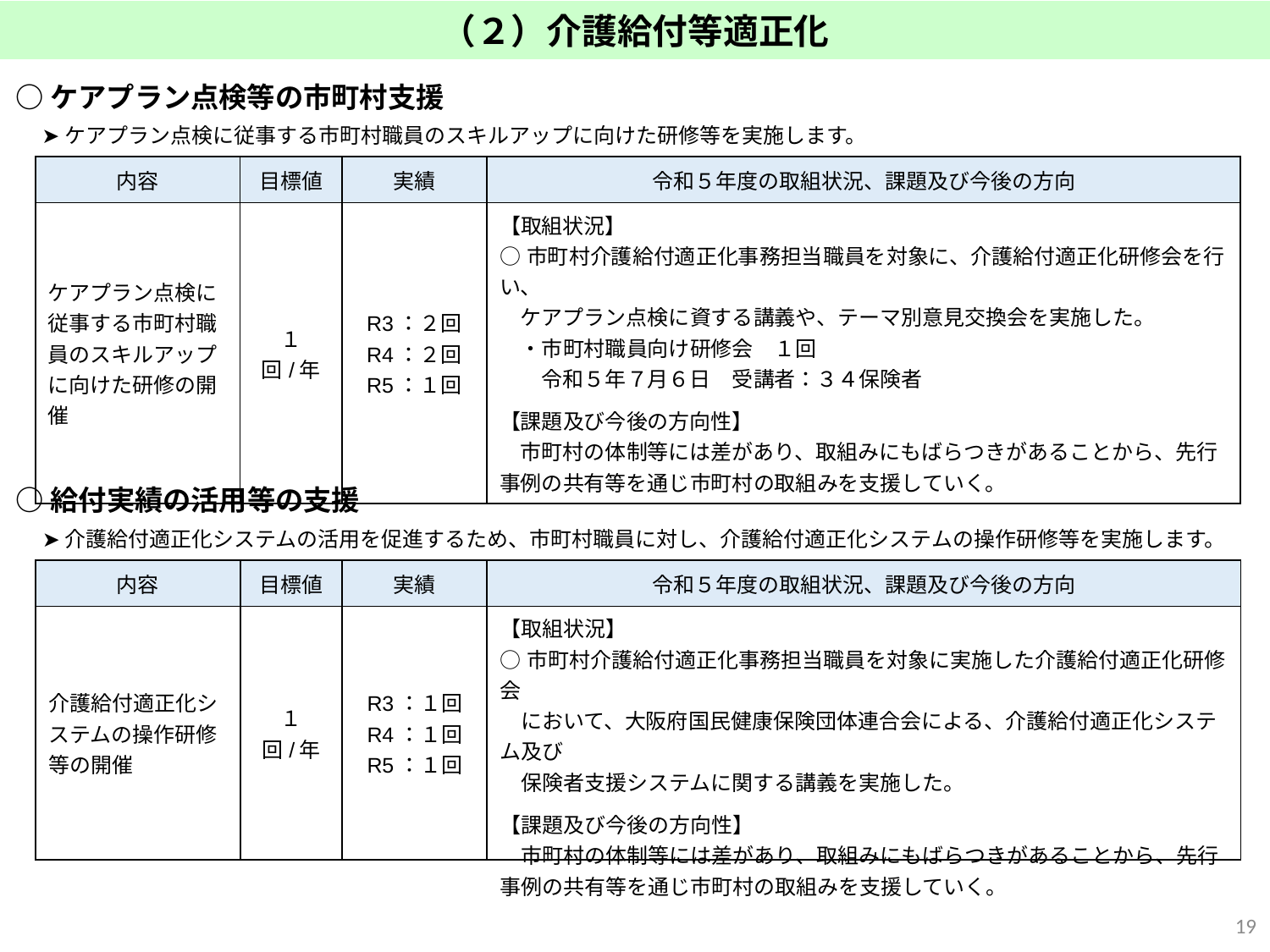

（２）介護給付等適正化
○ケアプラン点検等の市町村支援
➤ケアプラン点検に従事する市町村職員のスキルアップに向けた研修等を実施します。
| 内容 | 目標値 | 実績 | 令和５年度の取組状況、課題及び今後の方向 |
| --- | --- | --- | --- |
| ケアプラン点検に従事する市町村職員のスキルアップに向けた研修の開催 | １回/年 | R3：２回 R4：２回 R5：１回 | 【取組状況】 ○市町村介護給付適正化事務担当職員を対象に、介護給付適正化研修会を行い、 　ケアプラン点検に資する講義や、テーマ別意見交換会を実施した。 　・市町村職員向け研修会　１回 　　令和５年７月６日　受講者：３４保険者 【課題及び今後の方向性】 　市町村の体制等には差があり、取組みにもばらつきがあることから、先行事例の共有等を通じ市町村の取組みを支援していく。 |
○給付実績の活用等の支援
➤介護給付適正化システムの活用を促進するため、市町村職員に対し、介護給付適正化システムの操作研修等を実施します。
| 内容 | 目標値 | 実績 | 令和５年度の取組状況、課題及び今後の方向 |
| --- | --- | --- | --- |
| 介護給付適正化システムの操作研修等の開催 | １回/年 | R3：１回 R4：１回 R5：１回 | 【取組状況】 ○市町村介護給付適正化事務担当職員を対象に実施した介護給付適正化研修会 　において、大阪府国民健康保険団体連合会による、介護給付適正化システム及び 　保険者支援システムに関する講義を実施した。 【課題及び今後の方向性】 　市町村の体制等には差があり、取組みにもばらつきがあることから、先行事例の共有等を通じ市町村の取組みを支援していく。 |
19